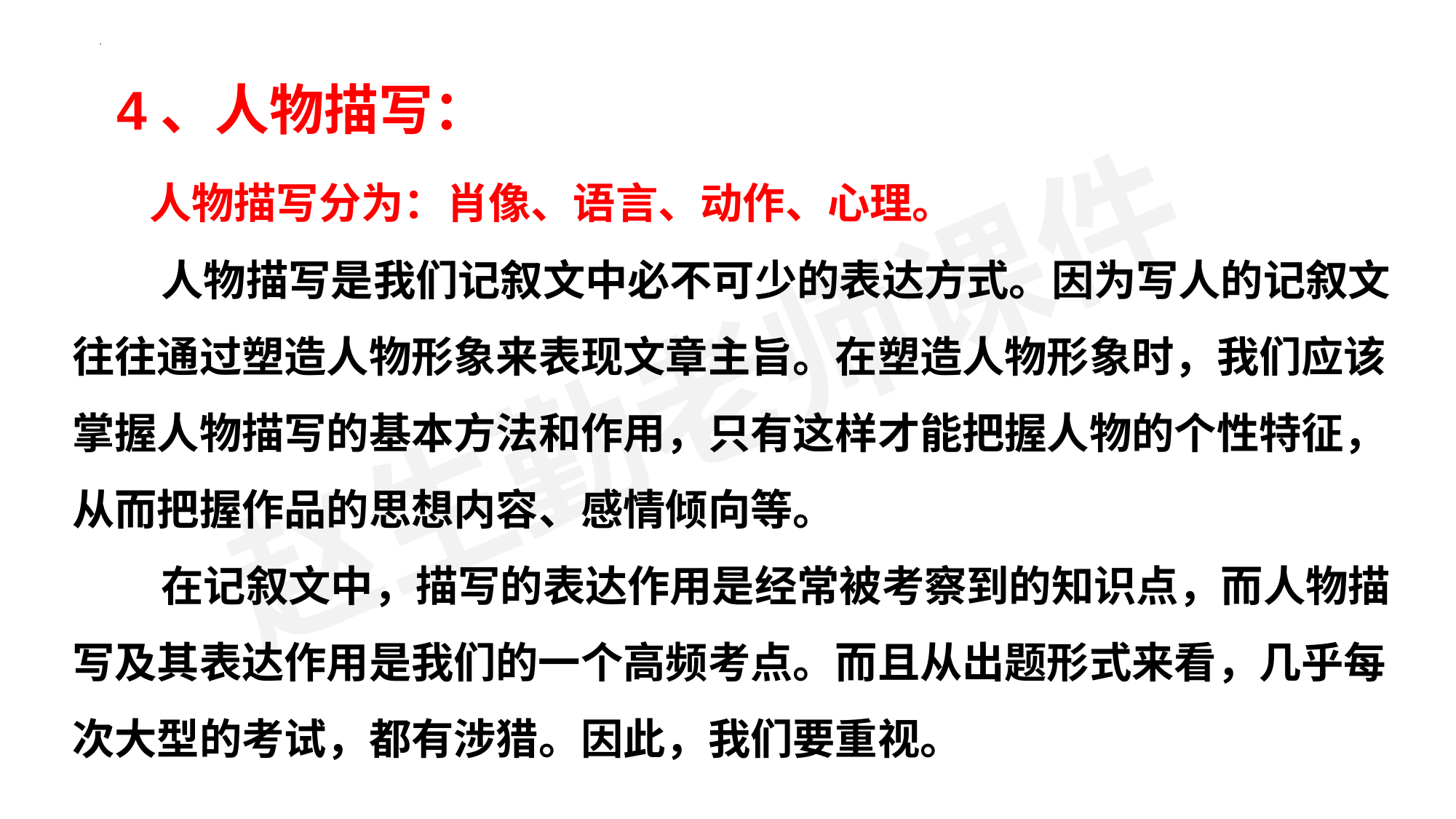

4、人物描写：
    人物描写分为：肖像、语言、动作、心理。
      人物描写是我们记叙文中必不可少的表达方式。因为写人的记叙文往往通过塑造人物形象来表现文章主旨。在塑造人物形象时，我们应该掌握人物描写的基本方法和作用，只有这样才能把握人物的个性特征，从而把握作品的思想内容、感情倾向等。
      在记叙文中，描写的表达作用是经常被考察到的知识点，而人物描写及其表达作用是我们的一个高频考点。而且从出题形式来看，几乎每次大型的考试，都有涉猎。因此，我们要重视。